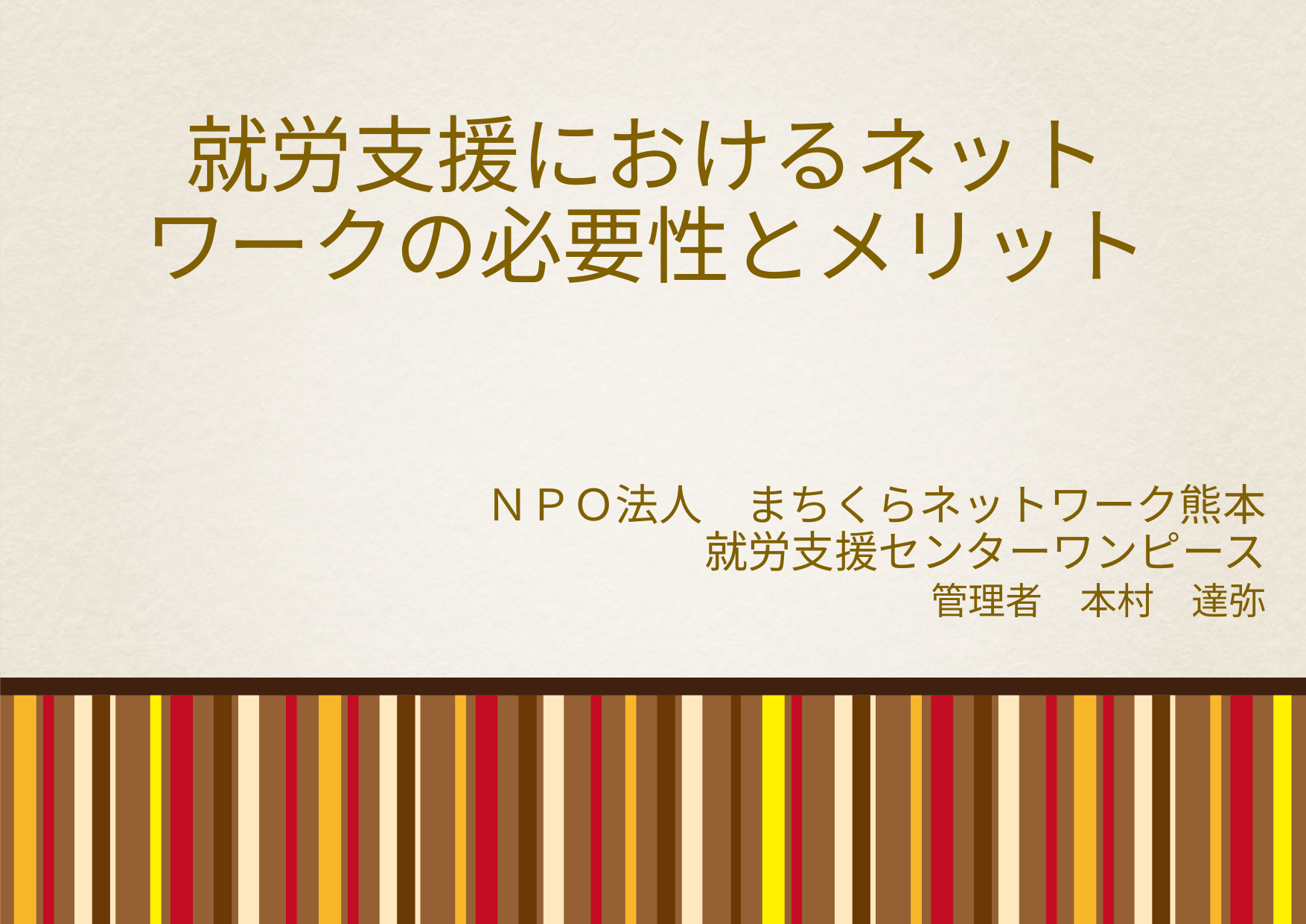

# 就労支援におけるネットワークの必要性とメリット
ＮＰＯ法人　まちくらネットワーク熊本
　就労支援センターワンピース
　管理者　本村　達弥